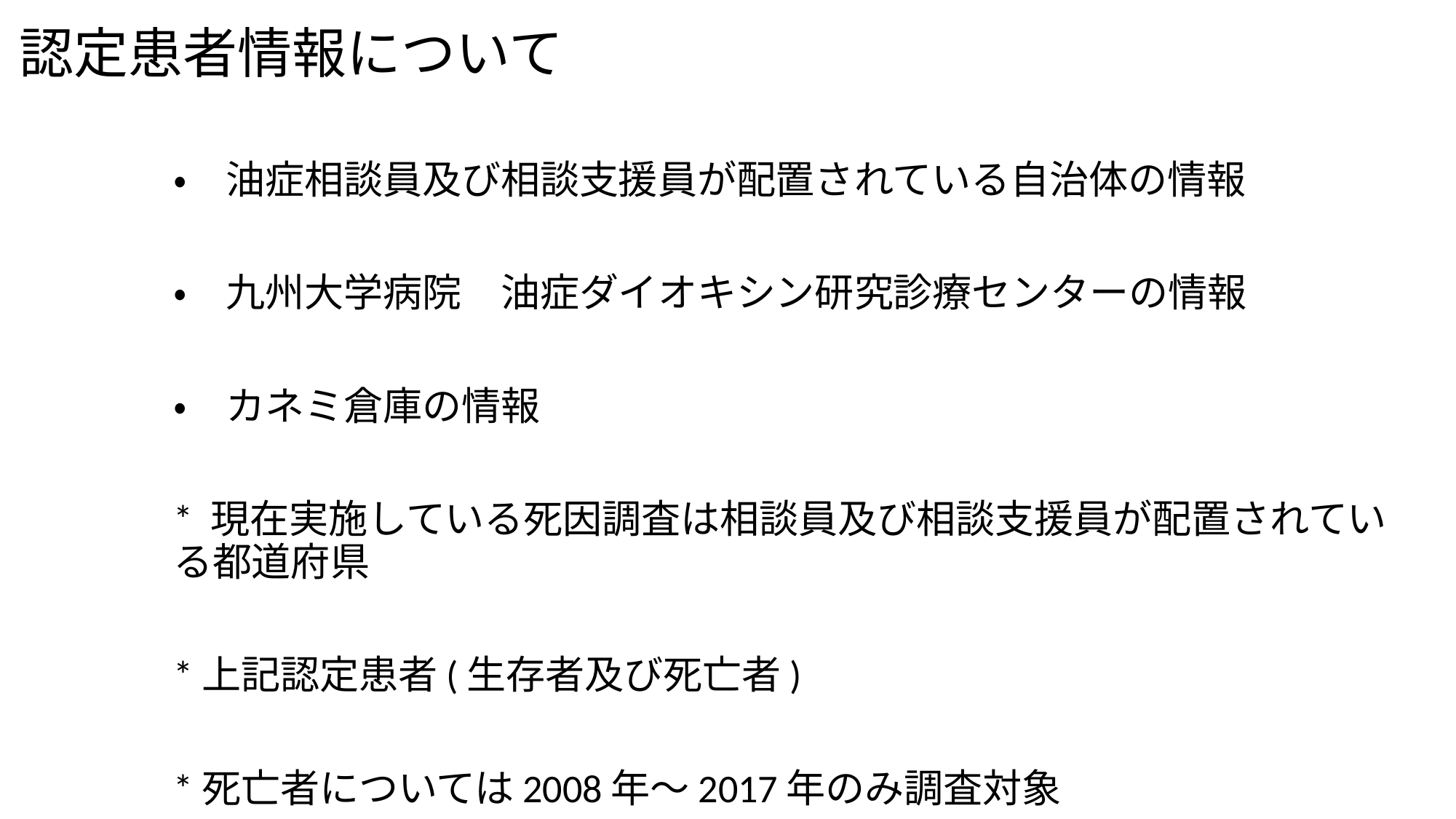

# 認定患者情報について
・　油症相談員及び相談支援員が配置されている自治体の情報

・　九州大学病院　油症ダイオキシン研究診療センターの情報

・　カネミ倉庫の情報

* 現在実施している死因調査は相談員及び相談支援員が配置されている都道府県

*上記認定患者(生存者及び死亡者)

*死亡者については2008年～2017年のみ調査対象